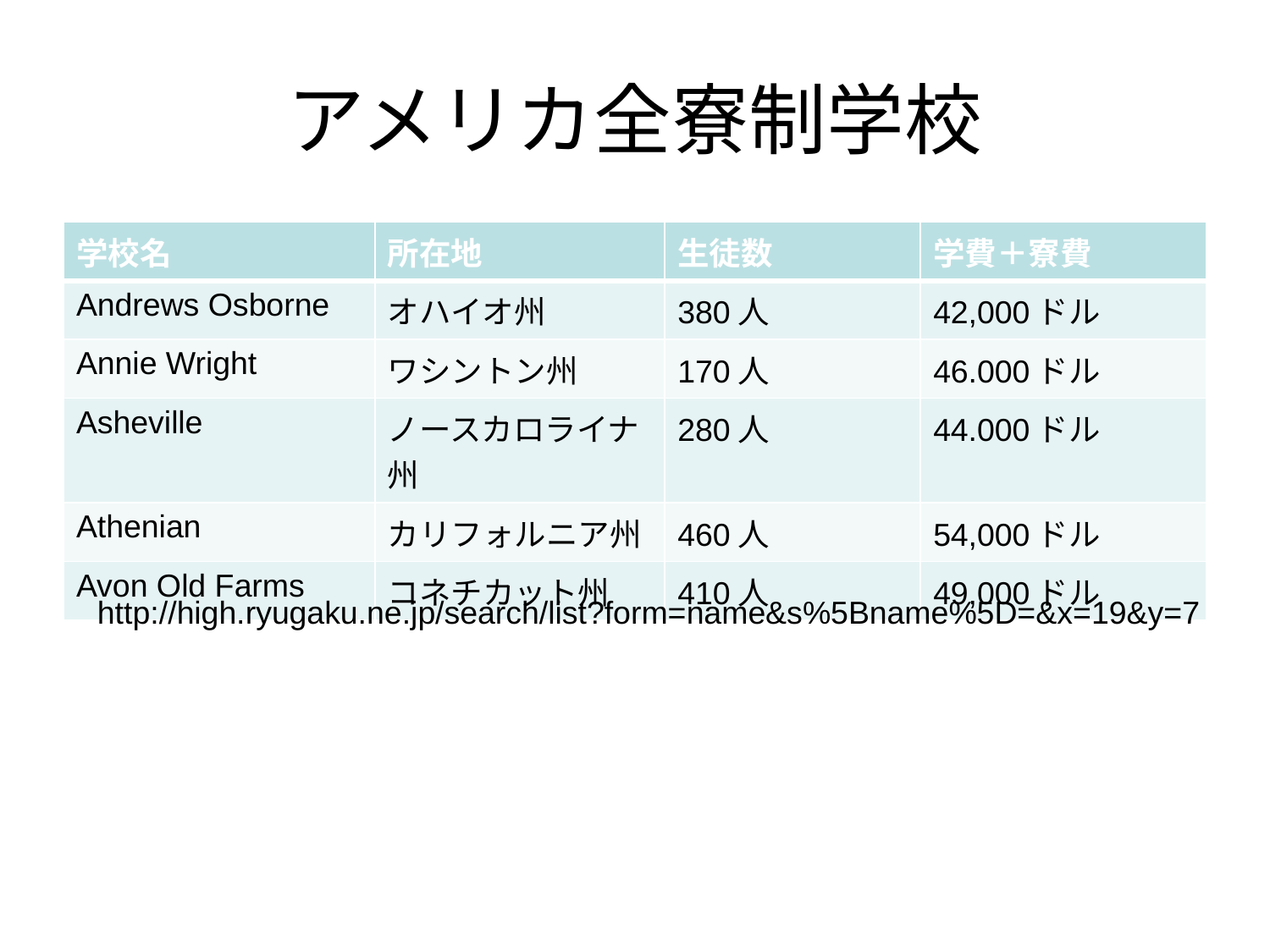

# アメリカ全寮制学校
| 学校名 | 所在地 | 生徒数 | 学費＋寮費 |
| --- | --- | --- | --- |
| Andrews Osborne | オハイオ州 | 380人 | 42,000ドル |
| Annie Wright | ワシントン州 | 170人 | 46.000ドル |
| Asheville | ノースカロライナ州 | 280人 | 44.000ドル |
| Athenian | カリフォルニア州 | 460人 | 54,000ドル |
| Avon Old Farms | コネチカット州 | 410人 | 49,000ドル |
http://high.ryugaku.ne.jp/search/list?form=name&s%5Bname%5D=&x=19&y=7